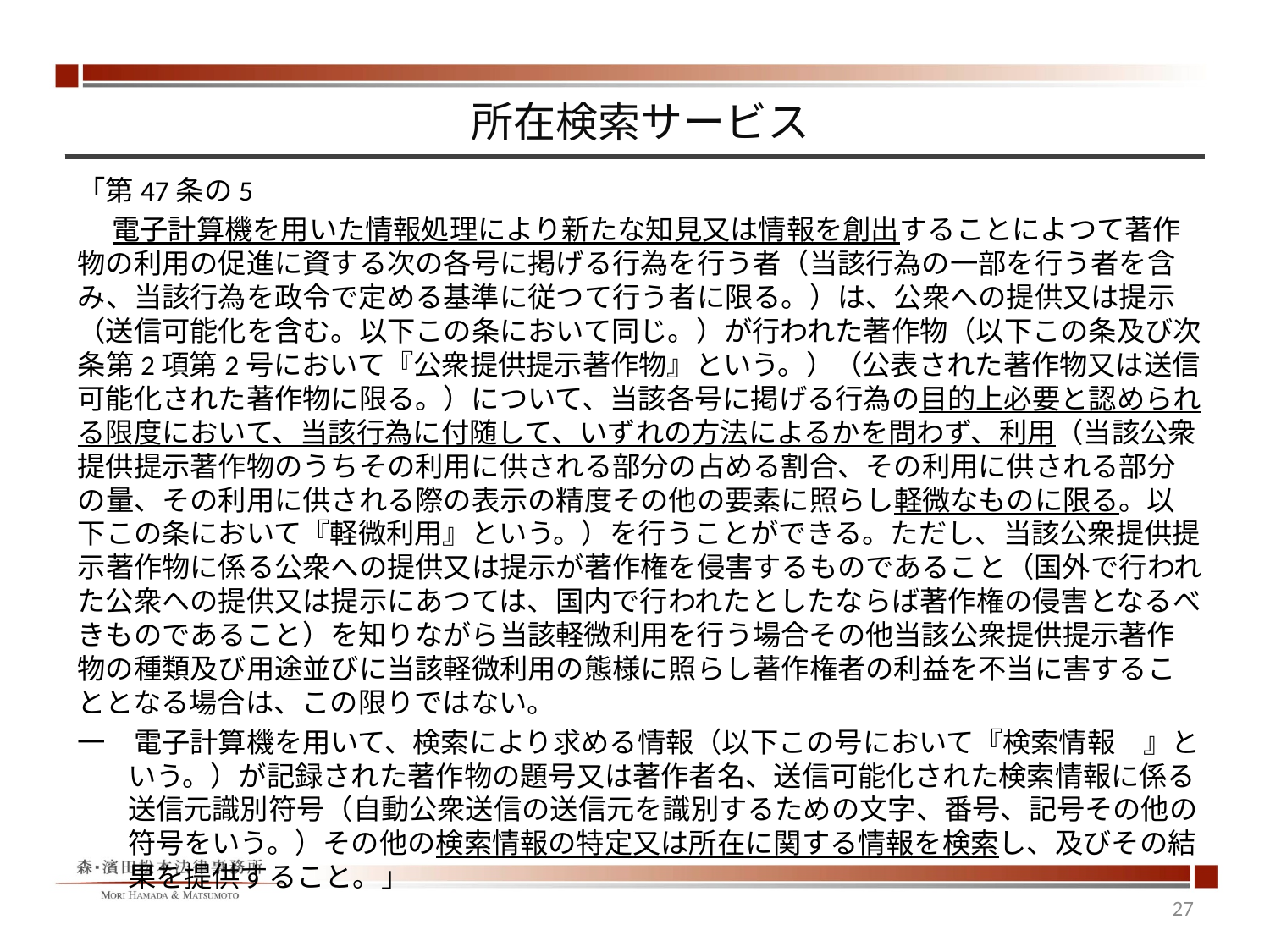

# 所在検索サービス
「第47条の5
　 電子計算機を用いた情報処理により新たな知見又は情報を創出することによつて著作物の利用の促進に資する次の各号に掲げる行為を行う者（当該行為の一部を行う者を含み、当該行為を政令で定める基準に従つて行う者に限る。）は、公衆への提供又は提示（送信可能化を含む。以下この条において同じ。）が行われた著作物（以下この条及び次条第2項第2号において『公衆提供提示著作物』という。）（公表された著作物又は送信可能化された著作物に限る。）について、当該各号に掲げる行為の目的上必要と認められる限度において、当該行為に付随して、いずれの方法によるかを問わず、利用（当該公衆提供提示著作物のうちその利用に供される部分の占める割合、その利用に供される部分の量、その利用に供される際の表示の精度その他の要素に照らし軽微なものに限る。以下この条において『軽微利用』という。）を行うことができる。ただし、当該公衆提供提示著作物に係る公衆への提供又は提示が著作権を侵害するものであること（国外で行われた公衆への提供又は提示にあつては、国内で行われたとしたならば著作権の侵害となるべきものであること）を知りながら当該軽微利用を行う場合その他当該公衆提供提示著作物の種類及び用途並びに当該軽微利用の態様に照らし著作権者の利益を不当に害することとなる場合は、この限りではない。
一　電子計算機を用いて、検索により求める情報（以下この号において『検索情報　』という。）が記録された著作物の題号又は著作者名、送信可能化された検索情報に係る送信元識別符号（自動公衆送信の送信元を識別するための文字、番号、記号その他の符号をいう。）その他の検索情報の特定又は所在に関する情報を検索し、及びその結果を提供すること。」
27